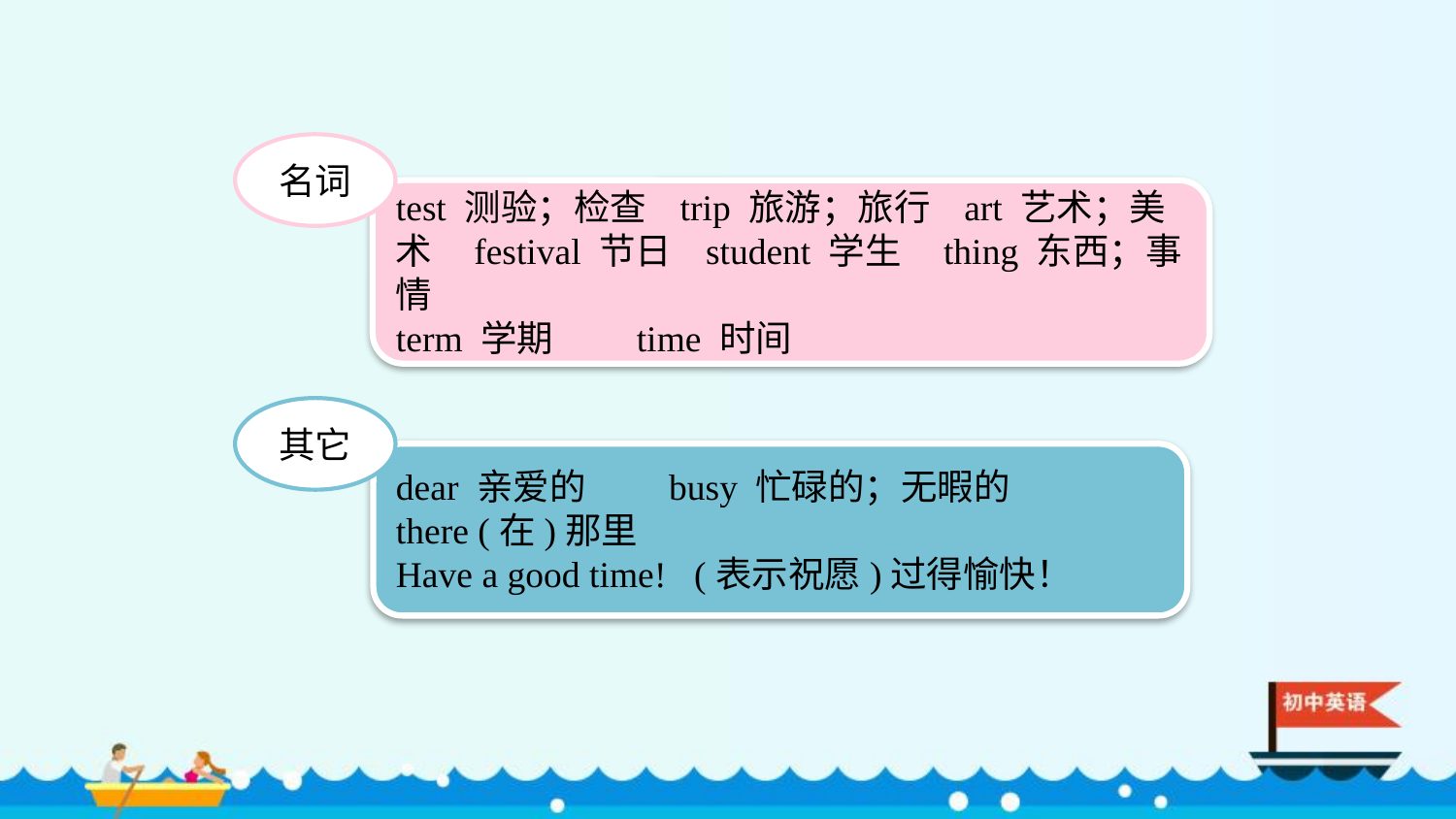

名词
test 测验；检查   trip 旅游；旅行   art 艺术；美术    festival 节日   student 学生    thing 东西；事情
term 学期         time 时间
其它
dear 亲爱的         busy 忙碌的；无暇的
there (在)那里
Have a good time!   (表示祝愿)过得愉快！